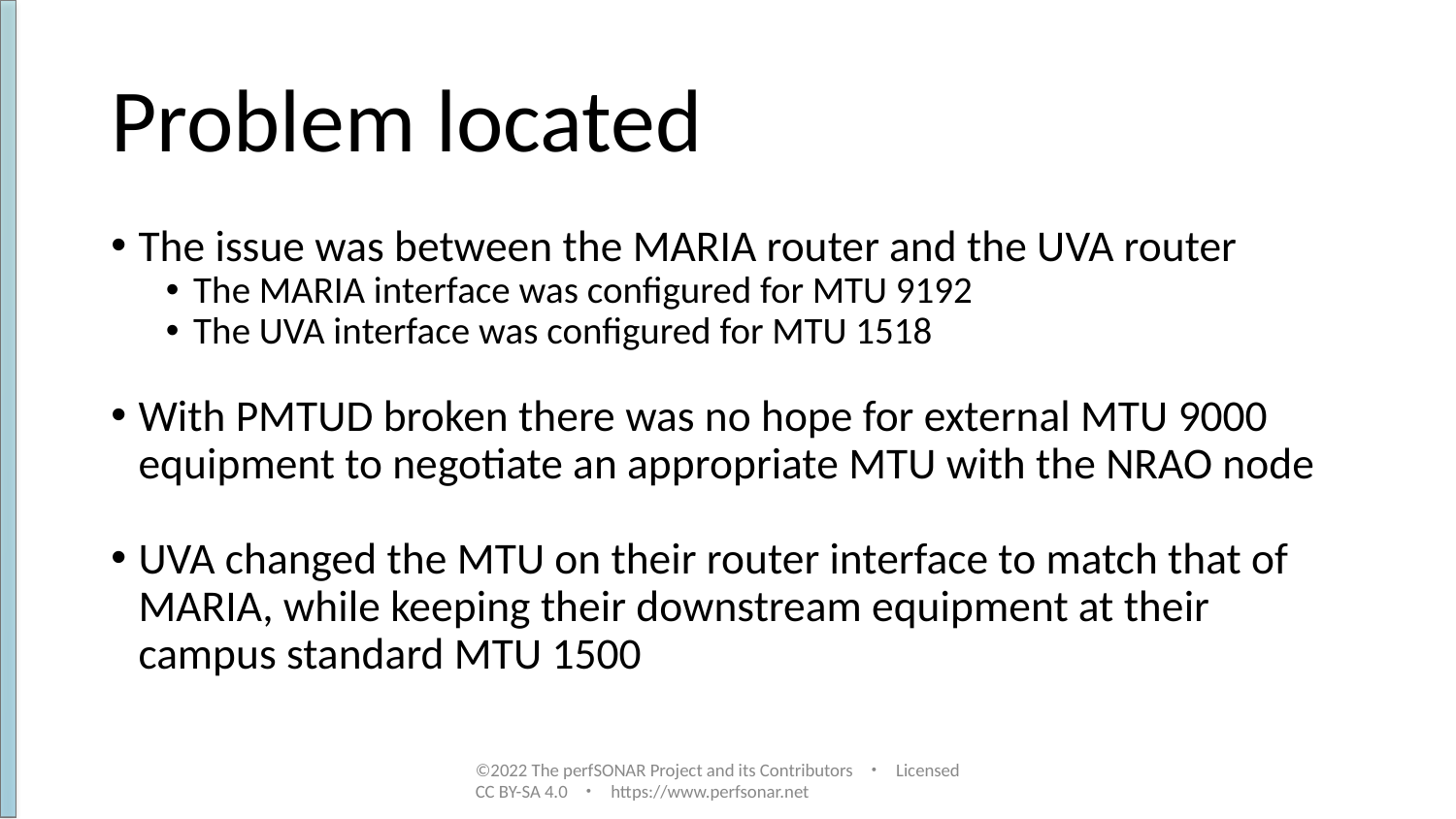

# Problem located
The issue was between the MARIA router and the UVA router
The MARIA interface was configured for MTU 9192
The UVA interface was configured for MTU 1518

With PMTUD broken there was no hope for external MTU 9000 equipment to negotiate an appropriate MTU with the NRAO node

UVA changed the MTU on their router interface to match that of MARIA, while keeping their downstream equipment at their campus standard MTU 1500
©2022 The perfSONAR Project and its Contributors  ・  Licensed CC BY-SA 4.0  ・  https://www.perfsonar.net